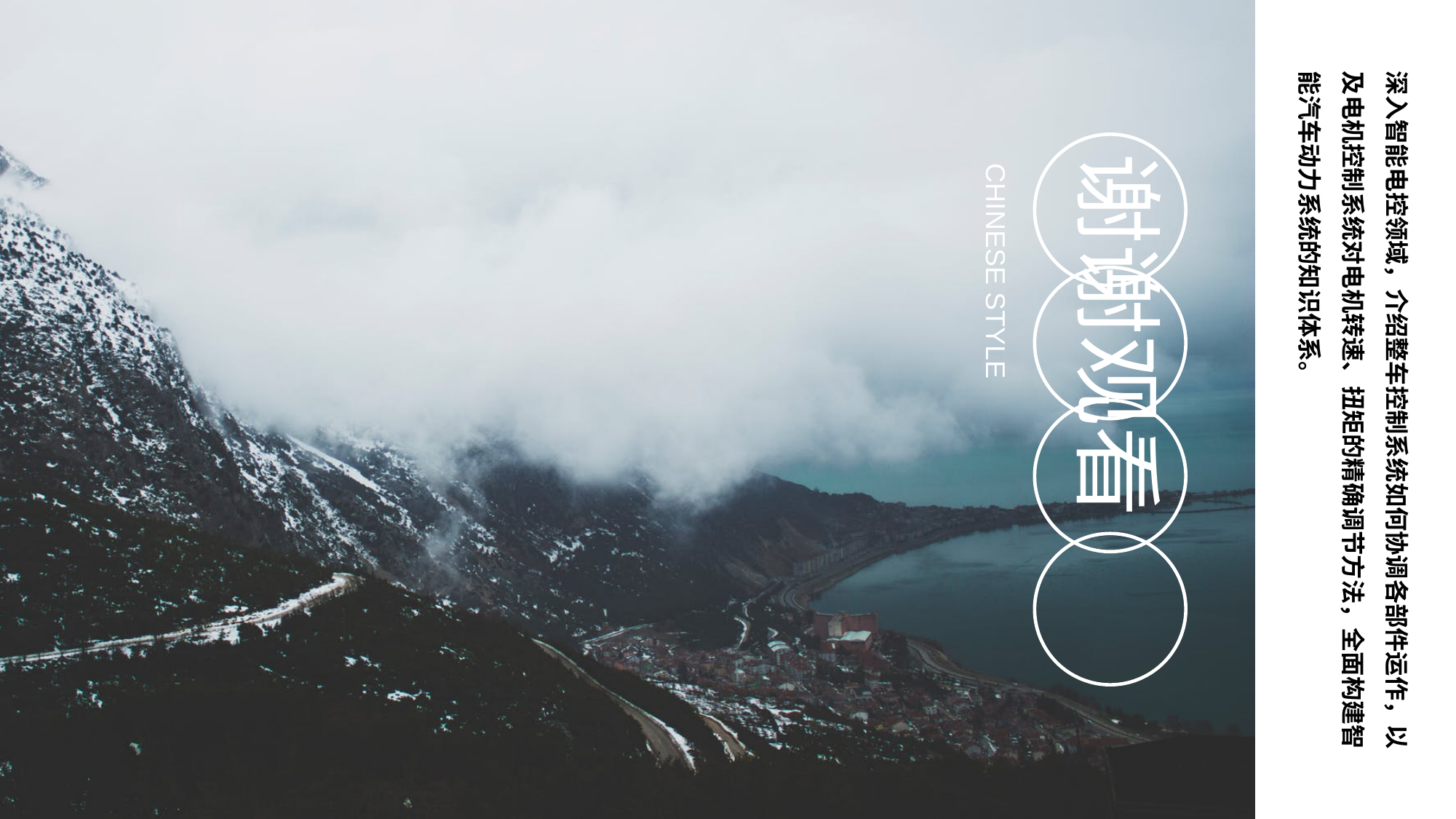

深入智能电控领域，介绍整车控制系统如何协调各部件运作，以及电机控制系统对电机转速、扭矩的精确调节方法，全面构建智能汽车动力系统的知识体系。

谢谢观看
CHINESE STYLE